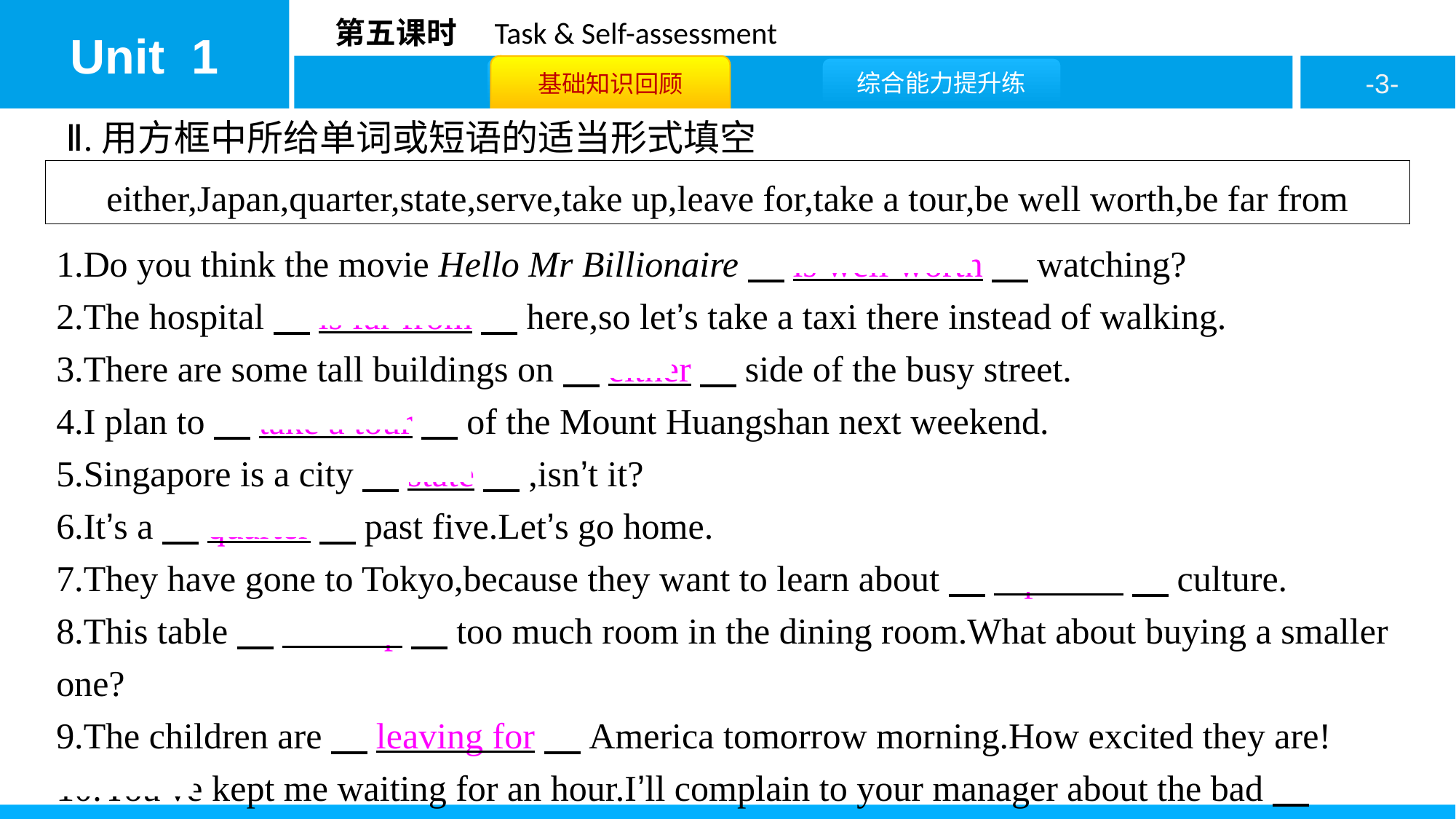

Ⅱ.用方框中所给单词或短语的适当形式填空
either,Japan,quarter,state,serve,take up,leave for,take a tour,be well worth,be far from
1.Do you think the movie Hello Mr Billionaire　is well worth　watching?
2.The hospital　is far from　here,so let’s take a taxi there instead of walking.
3.There are some tall buildings on　either　side of the busy street.
4.I plan to　take a tour　of the Mount Huangshan next weekend.
5.Singapore is a city　state　,isn’t it?
6.It’s a　quarter　past five.Let’s go home.
7.They have gone to Tokyo,because they want to learn about　Japanese　culture.
8.This table　takes up　too much room in the dining room.What about buying a smaller one?
9.The children are　leaving for　America tomorrow morning.How excited they are!
10.You’ve kept me waiting for an hour.I’ll complain to your manager about the bad　service　.